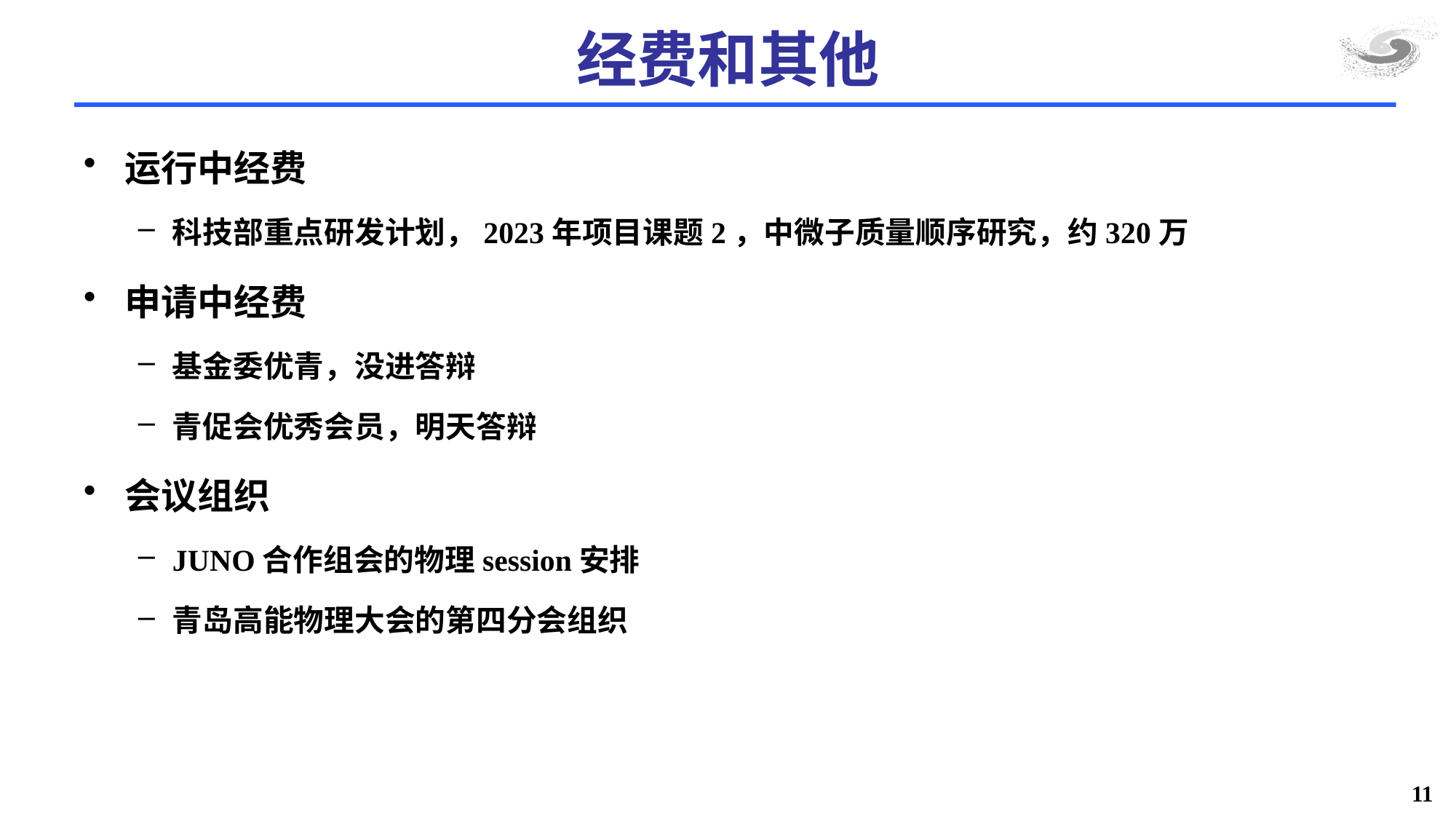

# 经费和其他
运行中经费
科技部重点研发计划，2023年项目课题2，中微子质量顺序研究，约320万
申请中经费
基金委优青，没进答辩
青促会优秀会员，明天答辩
会议组织
JUNO合作组会的物理session安排
青岛高能物理大会的第四分会组织
11